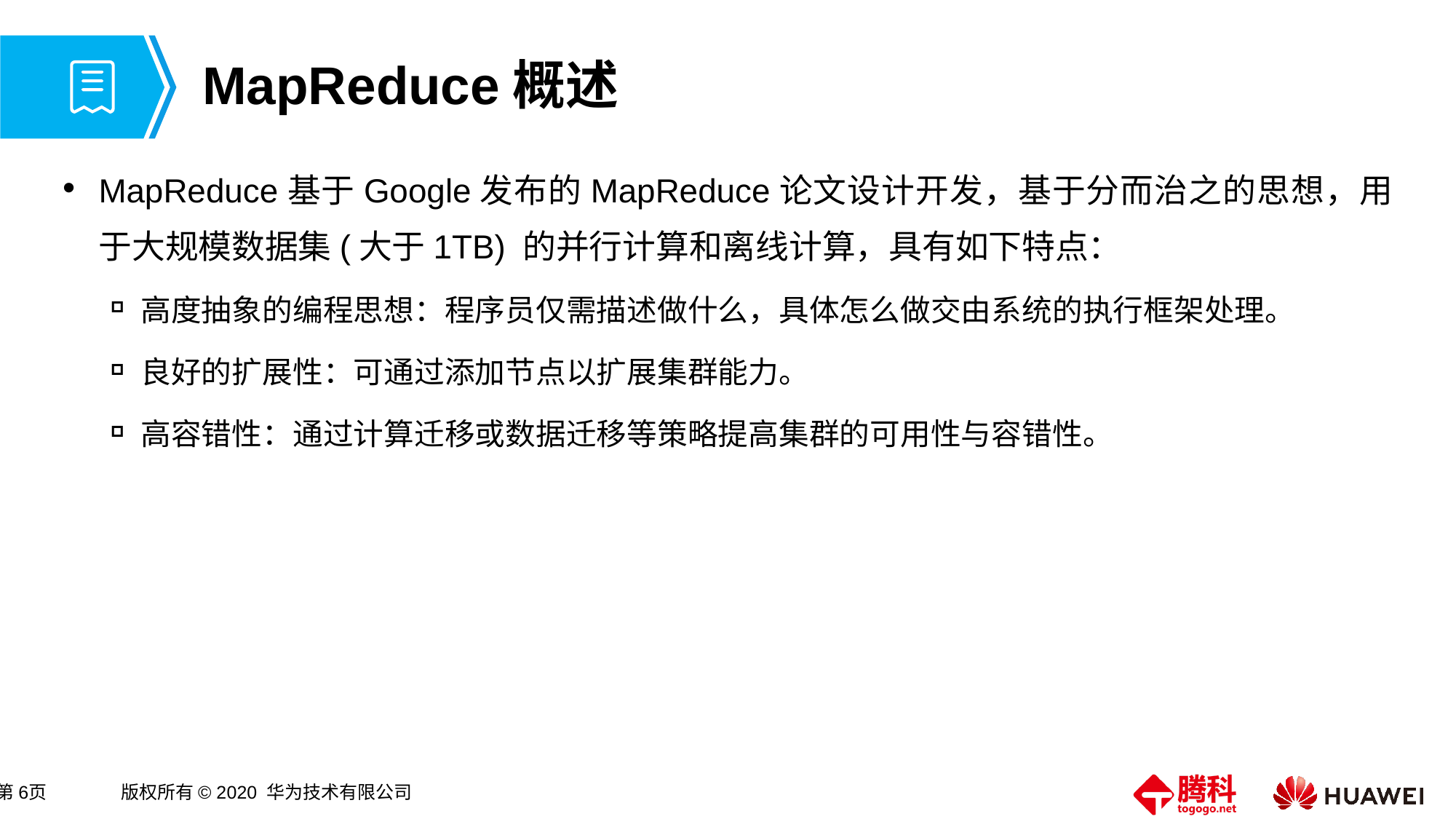

# MapReduce概述
MapReduce基于Google发布的MapReduce论文设计开发，基于分而治之的思想，用于大规模数据集(大于1TB) 的并行计算和离线计算，具有如下特点：
高度抽象的编程思想：程序员仅需描述做什么，具体怎么做交由系统的执行框架处理。
良好的扩展性：可通过添加节点以扩展集群能力。
高容错性：通过计算迁移或数据迁移等策略提高集群的可用性与容错性。